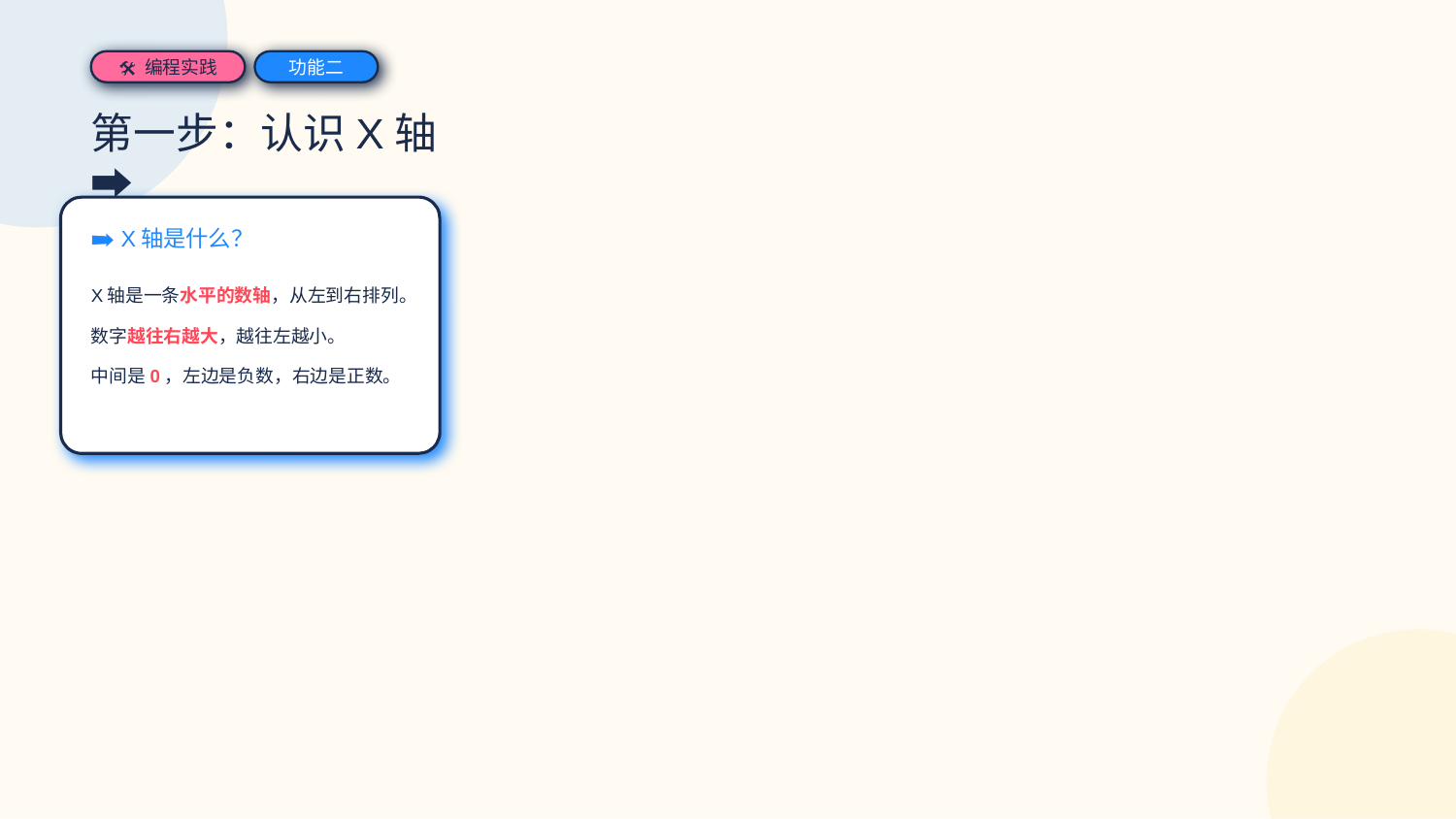

🛠 编程实践
功能二
第一步：认识X轴 ➡️

➡️ X轴是什么？
X轴是一条水平的数轴，从左到右排列。
数字越往右越大，越往左越小。
中间是0，左边是负数，右边是正数。